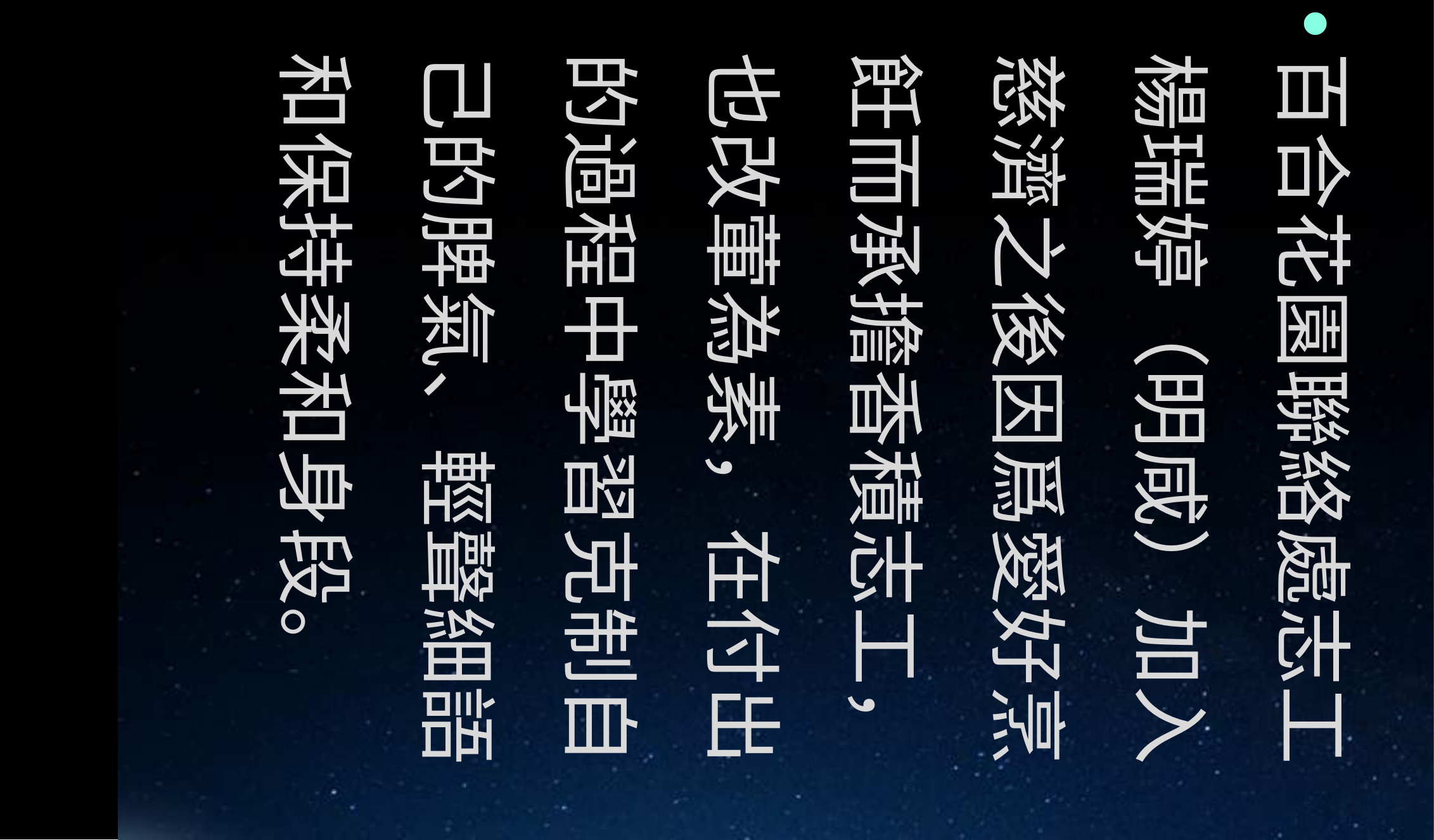

百合花園聯絡處志工楊瑞婷（明咸）加入慈濟之後因爲愛好烹飪而承擔香積志工，也改葷為素，在付出的過程中學習克制自己的脾氣、輕聲細語和保持柔和身段。